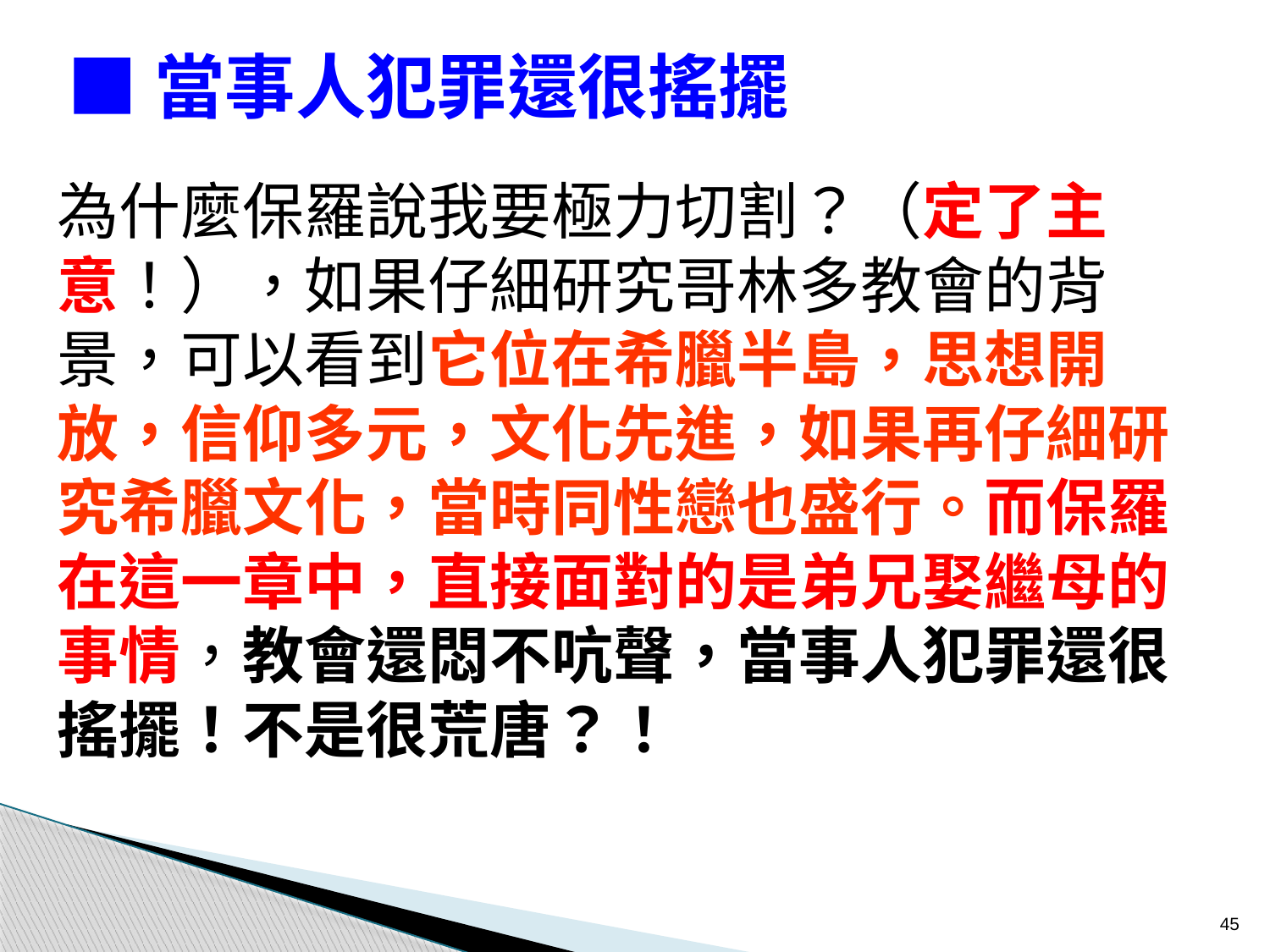

■當事人犯罪還很搖擺
為什麼保羅說我要極力切割？（定了主意！），如果仔細研究哥林多教會的背景，可以看到它位在希臘半島，思想開放，信仰多元，文化先進，如果再仔細研究希臘文化，當時同性戀也盛行。而保羅在這一章中，直接面對的是弟兄娶繼母的事情，教會還悶不吭聲，當事人犯罪還很搖擺！不是很荒唐？！
45